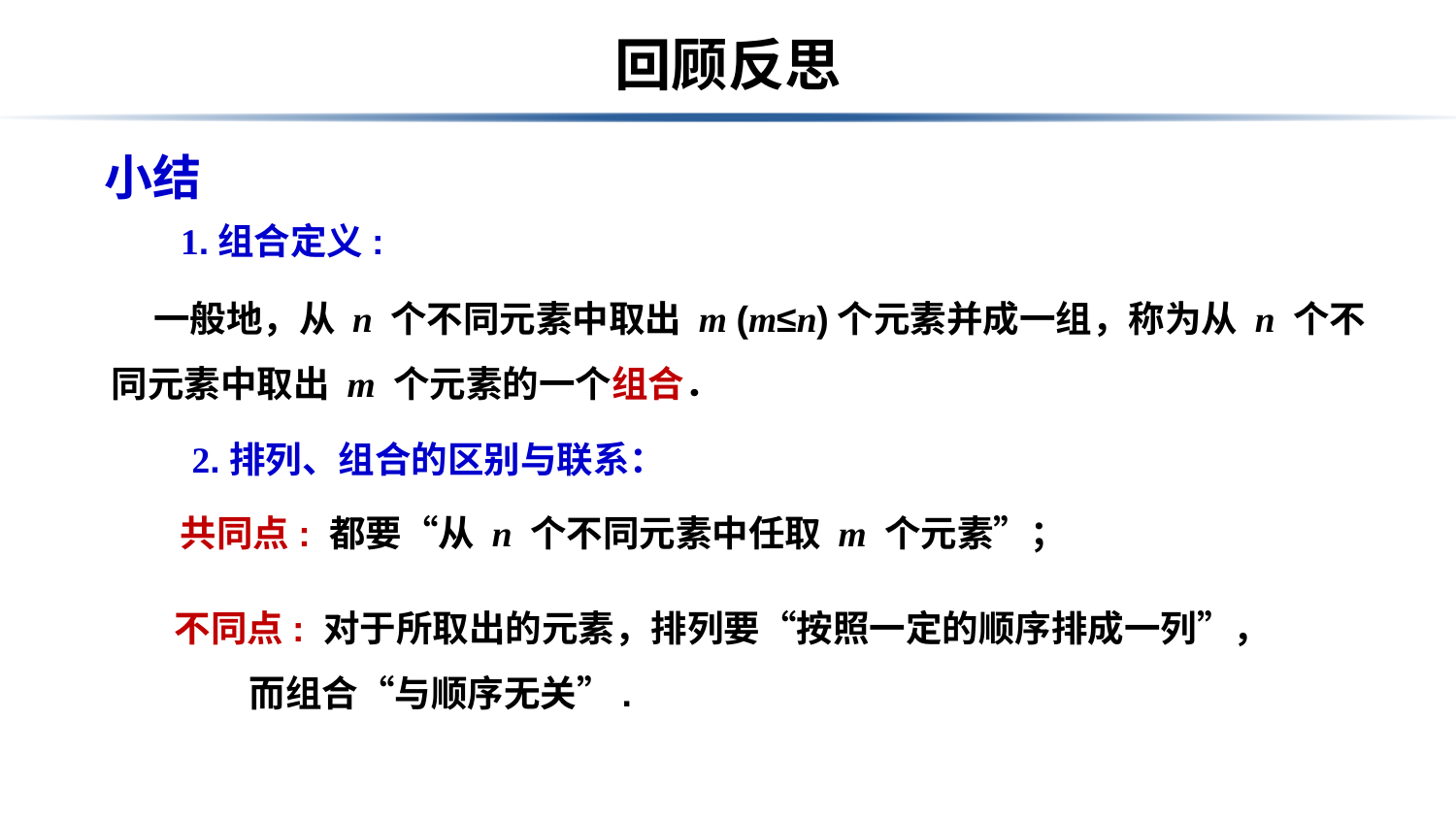

# 回顾反思
小结
1.组合定义:
    一般地，从 n 个不同元素中取出 m (m≤n)个元素并成一组，称为从 n 个不同元素中取出 m 个元素的一个组合．
2.排列、组合的区别与联系：
共同点: 都要“从 n 个不同元素中任取 m 个元素”；
不同点: 对于所取出的元素，排列要“按照一定的顺序排成一列”，
        而组合“与顺序无关”.